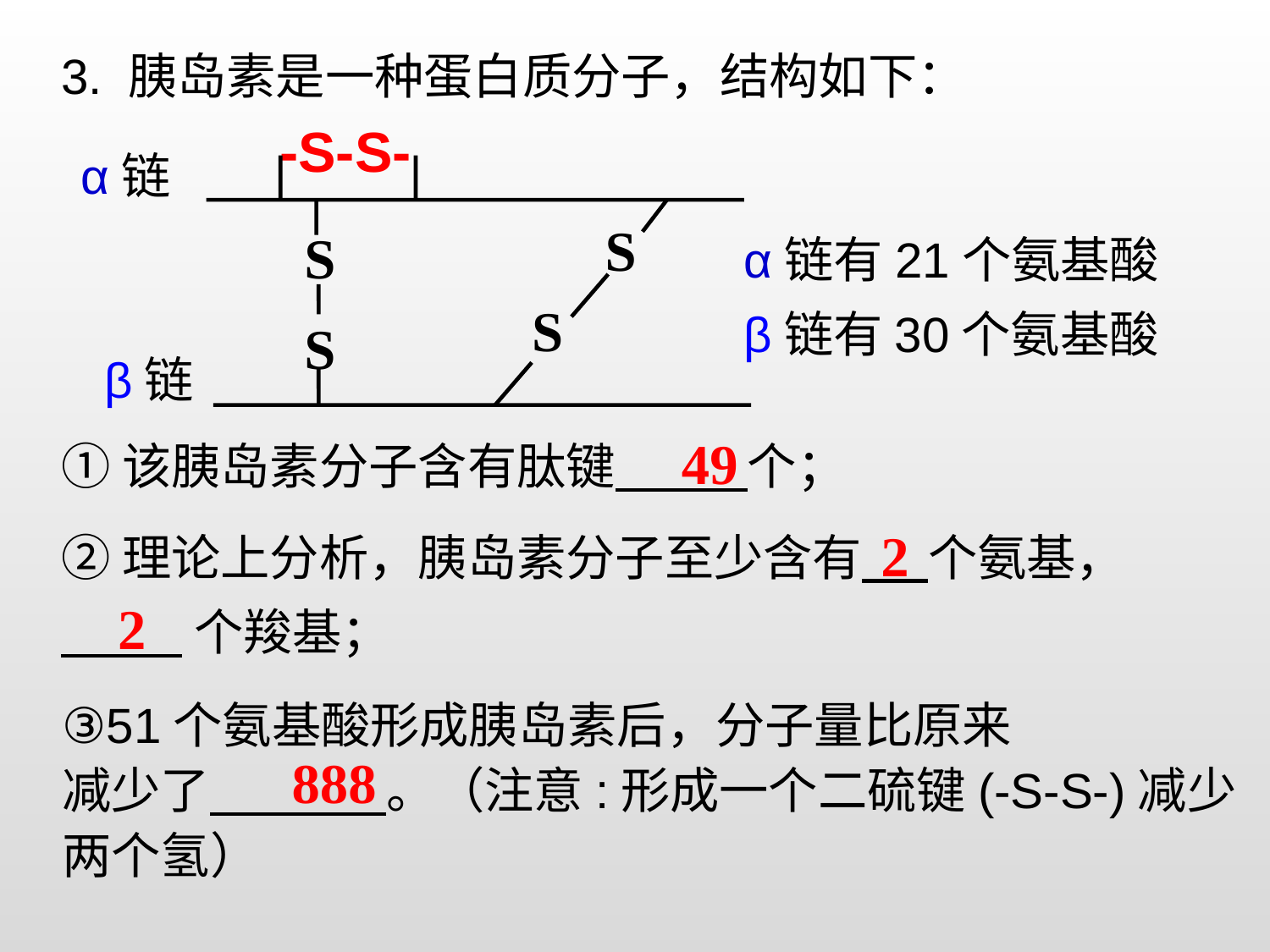

3. 胰岛素是一种蛋白质分子，结构如下：
-S-S-
α链

S
S

S
S
β链

α链有21个氨基酸
β链有30个氨基酸
49
①该胰岛素分子含有肽键            个；
2
②理论上分析，胰岛素分子至少含有      个氨基，
           个羧基；
2
③51个氨基酸形成胰岛素后，分子量比原来
减少了                。（注意:形成一个二硫键(-S-S-)减少两个氢）
888